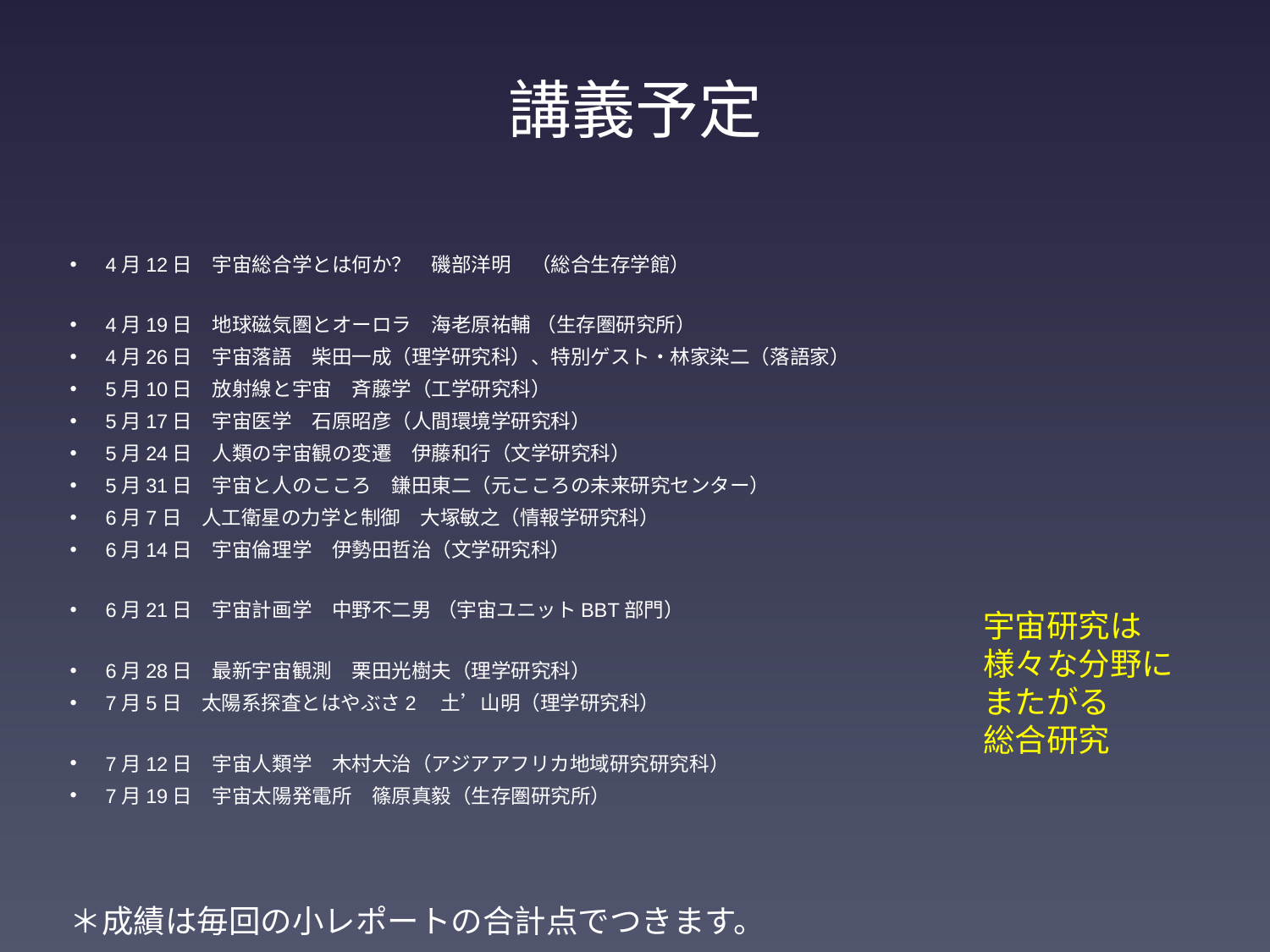

# 講義予定
4月12日　宇宙総合学とは何か？　磯部洋明　（総合生存学館）
4月19日　地球磁気圏とオーロラ　海老原祐輔 （生存圏研究所）
4月26日　宇宙落語　柴田一成（理学研究科）、特別ゲスト・林家染二（落語家）
5月10日　放射線と宇宙　斉藤学（工学研究科）
5月17日　宇宙医学　石原昭彦（人間環境学研究科）
5月24日　人類の宇宙観の変遷　伊藤和行（文学研究科）
5月31日　宇宙と人のこころ　鎌田東二（元こころの未来研究センター）
6月7日　人工衛星の力学と制御　大塚敏之（情報学研究科）
6月14日　宇宙倫理学　伊勢田哲治（文学研究科）
6月21日　宇宙計画学　中野不二男 （宇宙ユニットBBT部門）
6月28日　最新宇宙観測　栗田光樹夫（理学研究科）
7月5日　太陽系探査とはやぶさ2　土’山明（理学研究科）
7月12日　宇宙人類学　木村大治（アジアアフリカ地域研究研究科）
7月19日　宇宙太陽発電所　篠原真毅（生存圏研究所）
宇宙研究は
様々な分野に
またがる
総合研究
＊成績は毎回の小レポートの合計点でつきます。